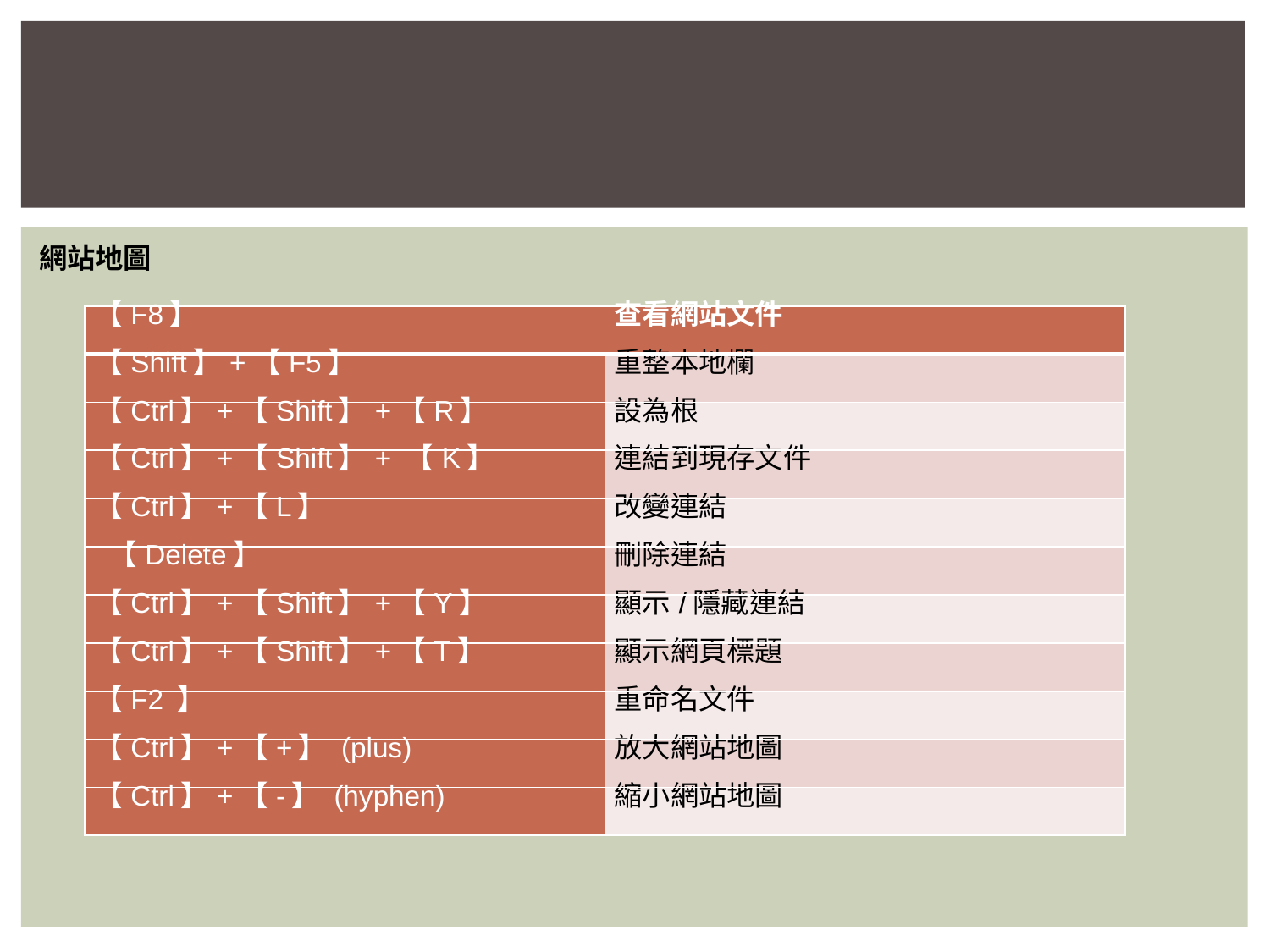

#
網站地圖
| 【F8】 | 查看網站文件 |
| --- | --- |
| 【Shift】+【F5】 | 重整本地欄 |
| 【Ctrl】+【Shift】+【R】 | 設為根 |
| 【Ctrl】+【Shift】+ 【K】 | 連結到現存文件 |
| 【Ctrl】+【L】 | 改變連結 |
| 【Delete】 | 刪除連結 |
| 【Ctrl】+【Shift】+【Y】 | 顯示/隱藏連結 |
| 【Ctrl】+【Shift】+【T】 | 顯示網頁標題 |
| 【F2 】 | 重命名文件 |
| 【Ctrl】+【+】 (plus) | 放大網站地圖 |
| 【Ctrl】+【-】 (hyphen) | 縮小網站地圖 |